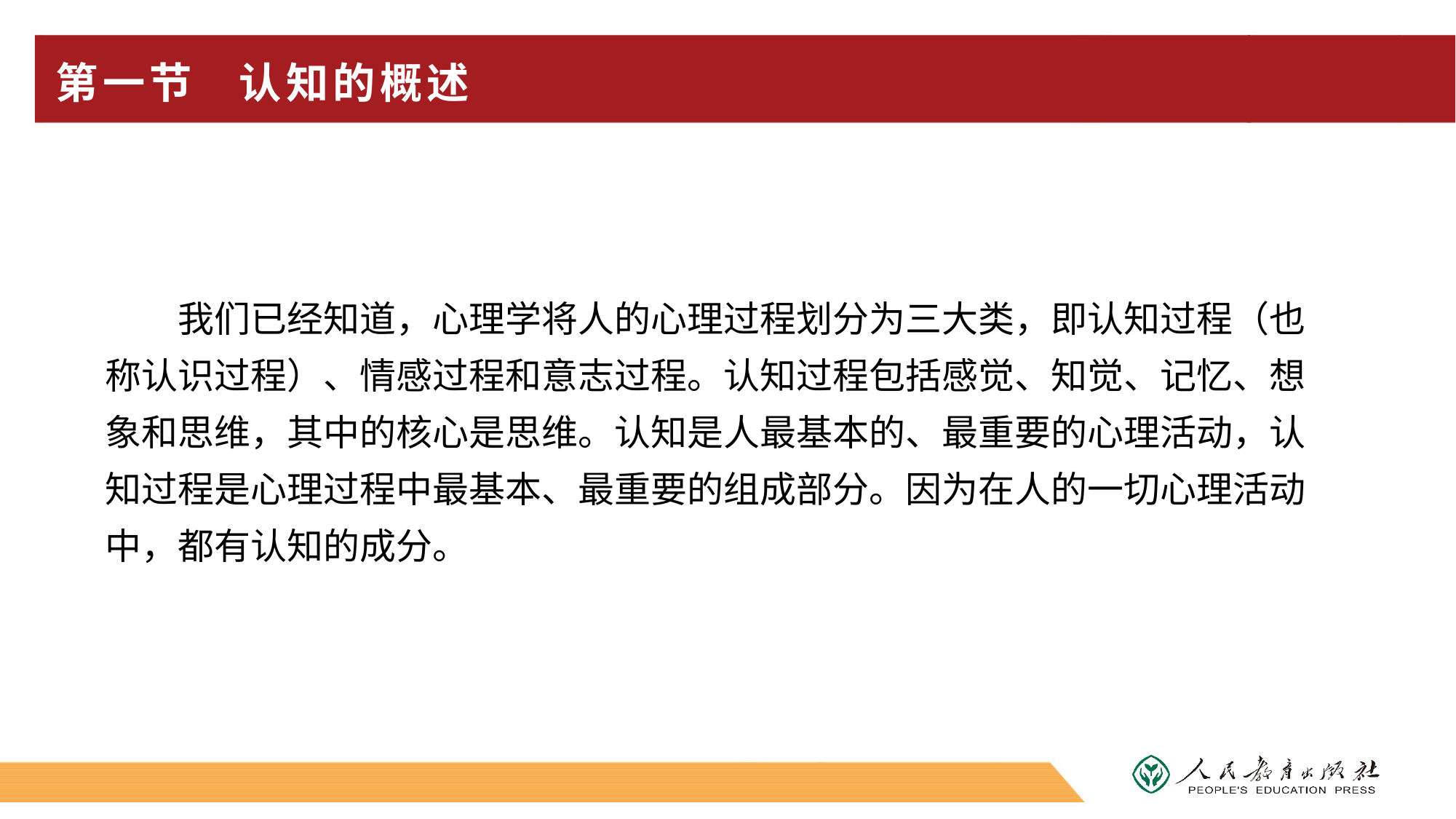

# 第一节   认知的概述

我们已经知道，心理学将人的心理过程划分为三大类，即认知过程（也称认识过程）、情感过程和意志过程。认知过程包括感觉、知觉、记忆、想象和思维，其中的核心是思维。认知是人最基本的、最重要的心理活动，认知过程是心理过程中最基本、最重要的组成部分。因为在人的一切心理活动中，都有认知的成分。